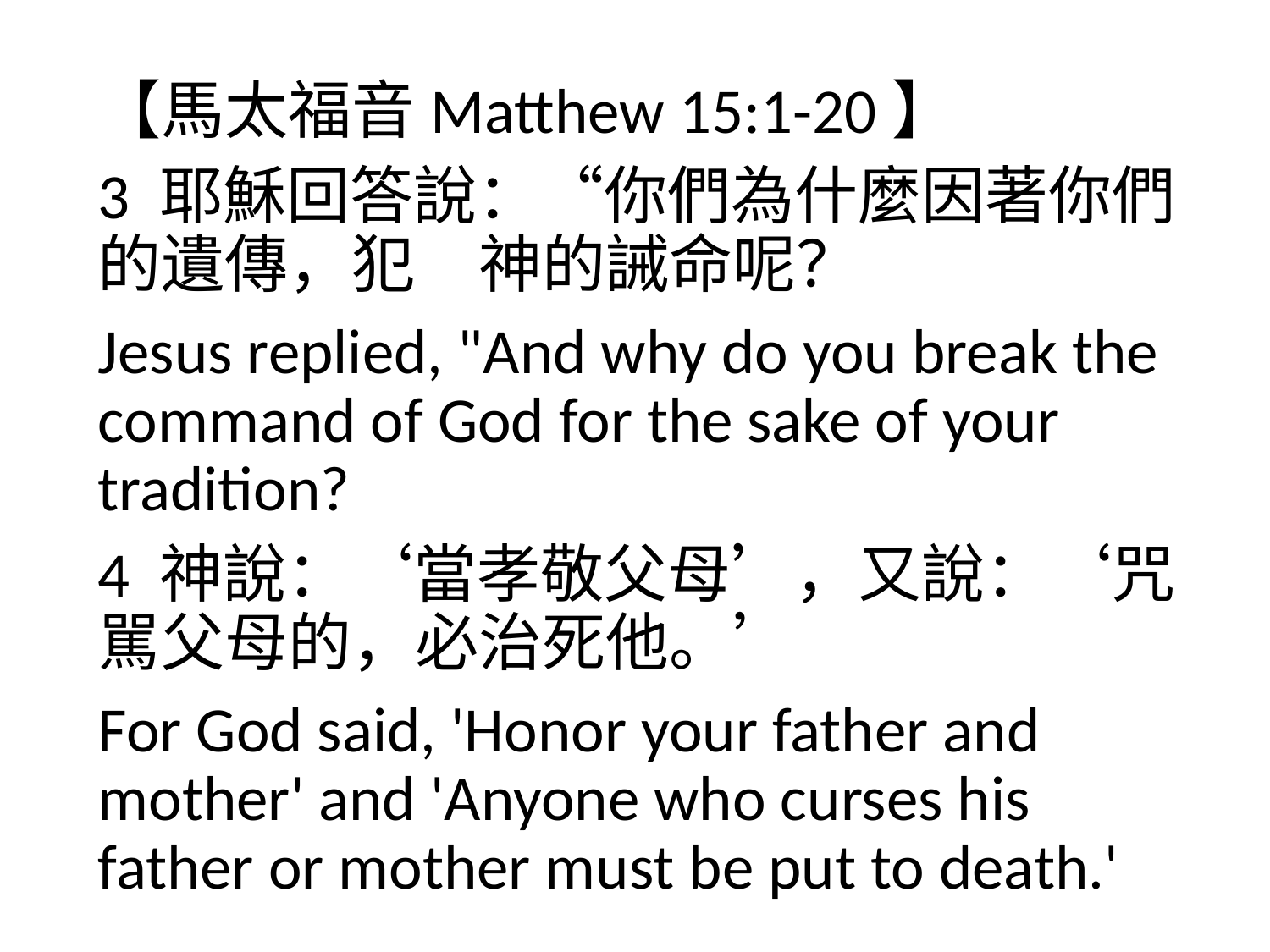

【馬太福音Matthew 15:1-20】
3 耶穌回答說：“你們為什麼因著你們的遺傳，犯　神的誡命呢？
Jesus replied, "And why do you break the command of God for the sake of your tradition?
4 神說：‘當孝敬父母’，又說：‘咒駡父母的，必治死他。’
For God said, 'Honor your father and mother' and 'Anyone who curses his father or mother must be put to death.'